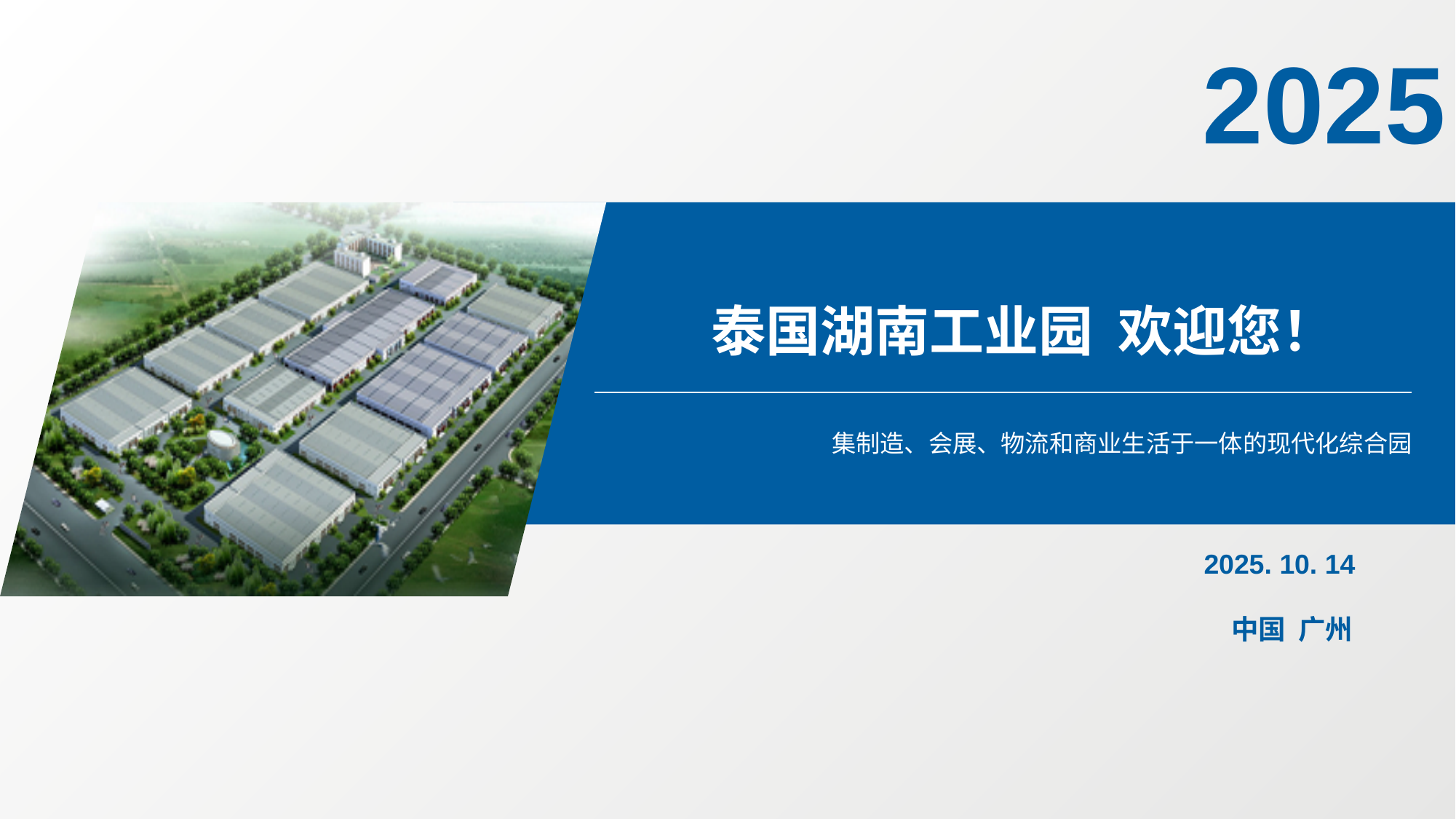

2025

泰国湖南工业园  欢迎您！
集制造、会展、物流和商业生活于一体的现代化综合园
2025. 10. 14

    中国  广州